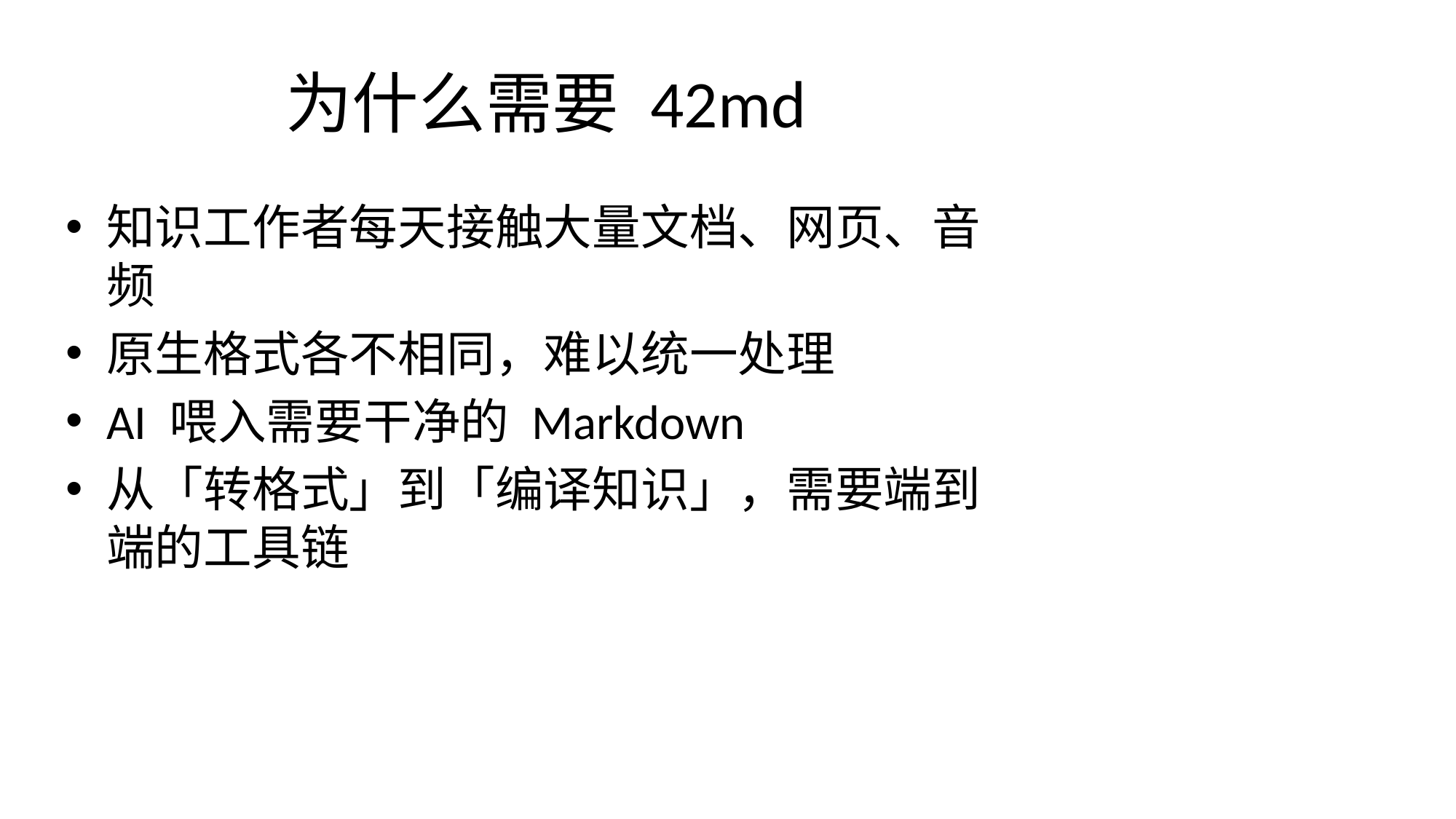

# 为什么需要 42md
知识工作者每天接触大量文档、网页、音频
原生格式各不相同，难以统一处理
AI 喂入需要干净的 Markdown
从「转格式」到「编译知识」，需要端到端的工具链